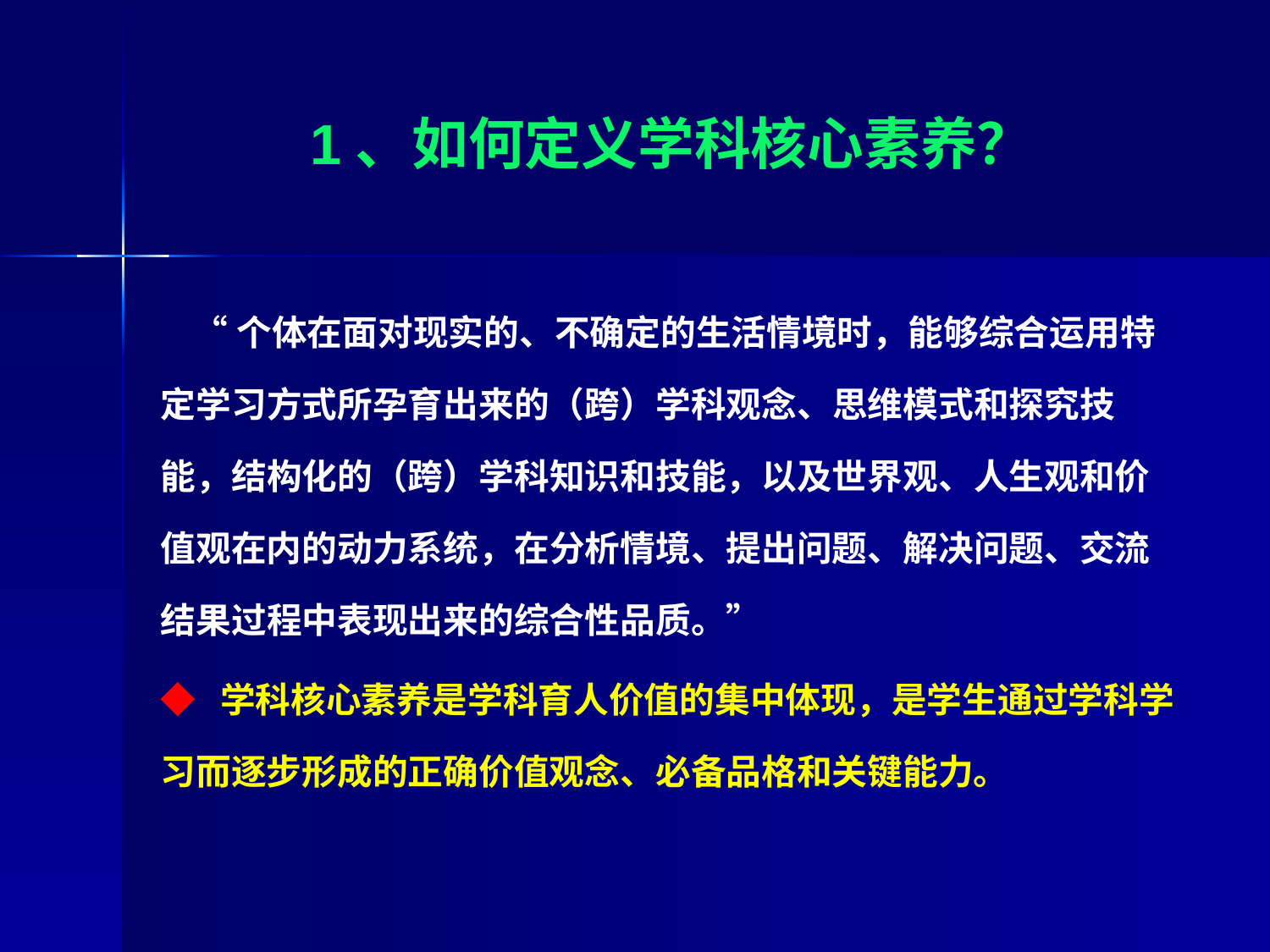

# 1、如何定义学科核心素养？
    “个体在面对现实的、不确定的生活情境时，能够综合运用特定学习方式所孕育出来的（跨）学科观念、思维模式和探究技能，结构化的（跨）学科知识和技能，以及世界观、人生观和价值观在内的动力系统，在分析情境、提出问题、解决问题、交流结果过程中表现出来的综合性品质。”
◆  学科核心素养是学科育人价值的集中体现，是学生通过学科学习而逐步形成的正确价值观念、必备品格和关键能力。